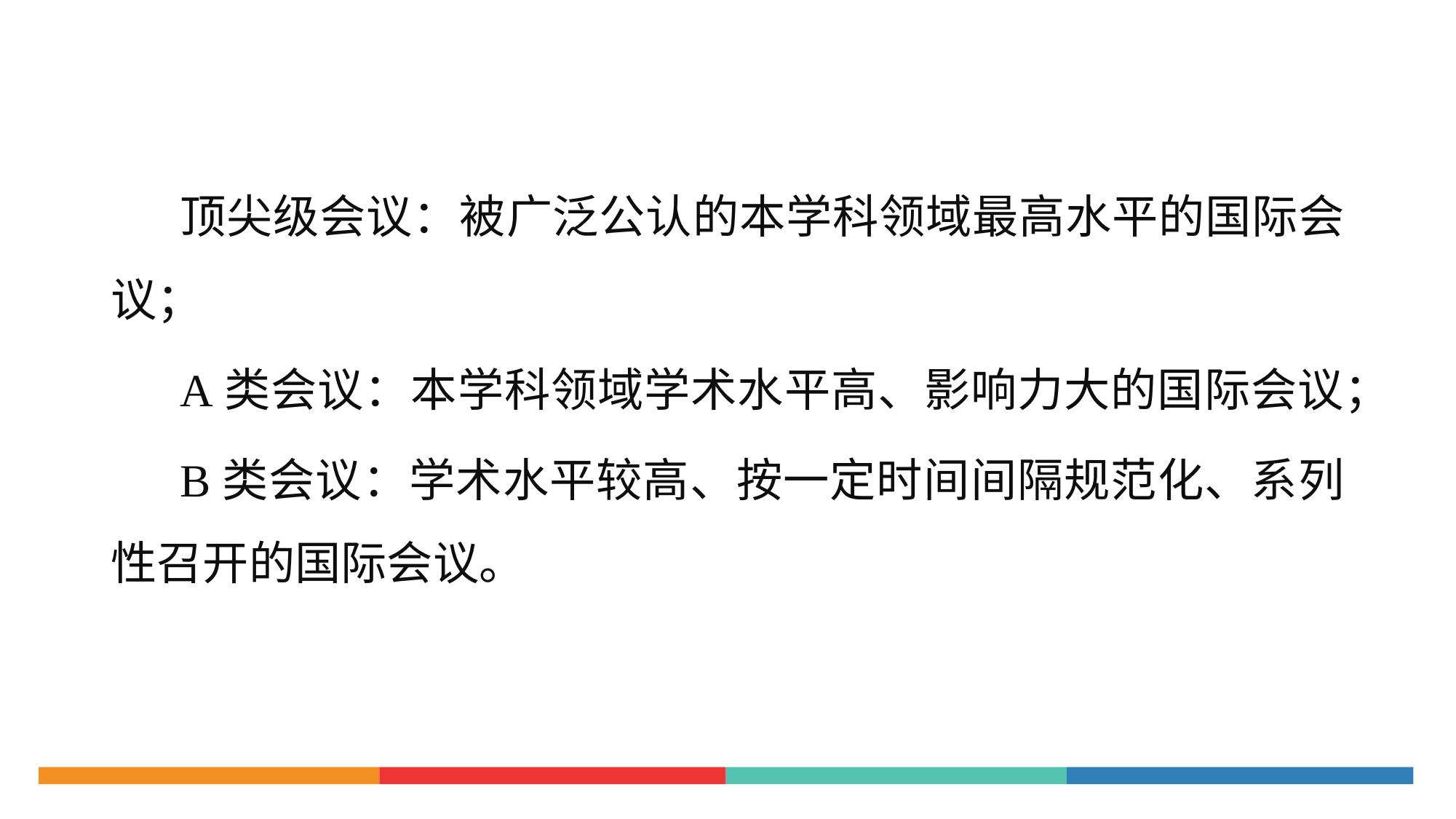

顶尖级会议：被广泛公认的本学科领域最高水平的国际会议；
A类会议：本学科领域学术水平高、影响力大的国际会议；
B类会议：学术水平较高、按一定时间间隔规范化、系列性召开的国际会议。